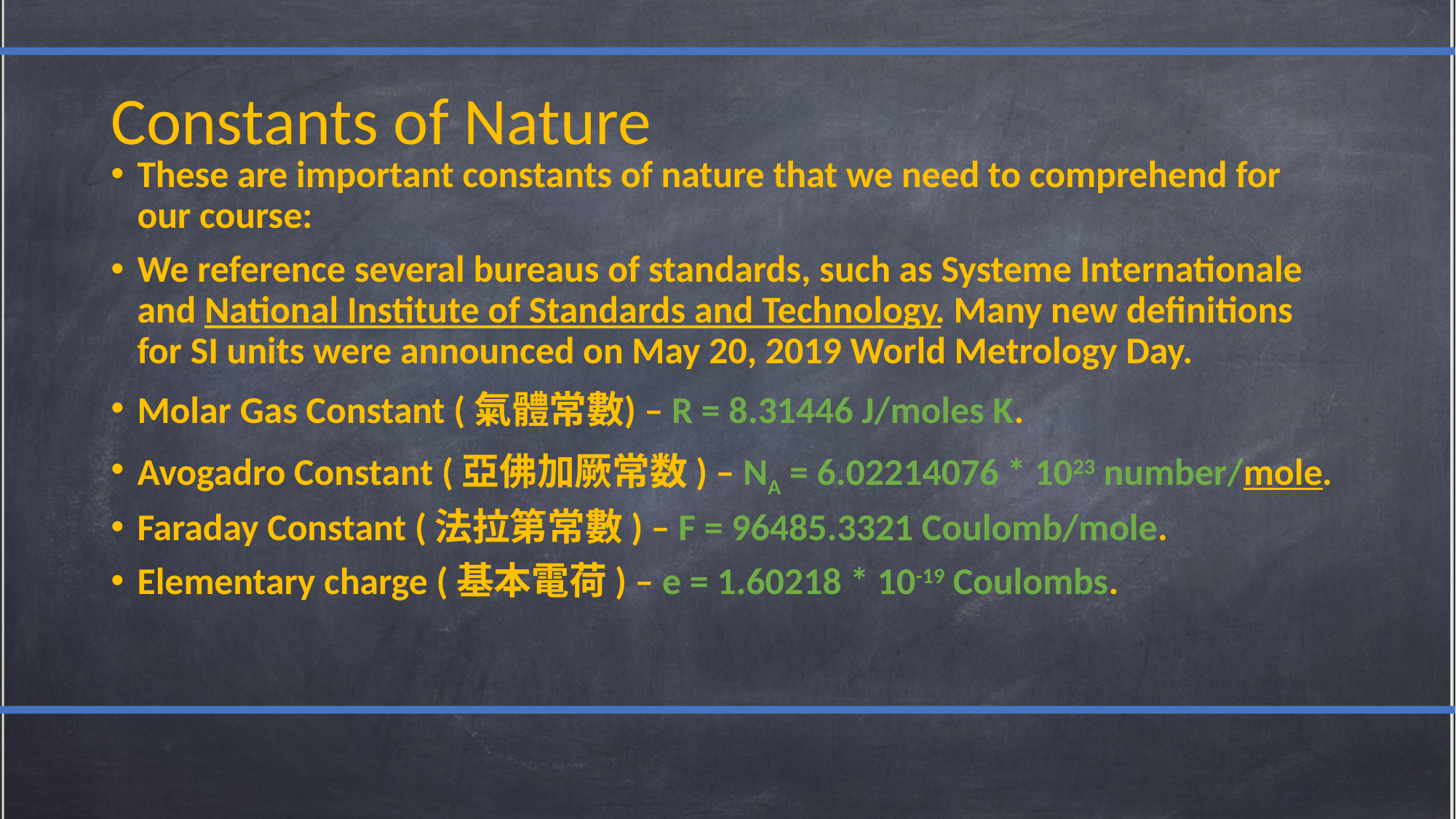

# Constants of Nature
These are important constants of nature that we need to comprehend for our course:
We reference several bureaus of standards, such as Systeme Internationale and National Institute of Standards and Technology. Many new definitions for SI units were announced on May 20, 2019 World Metrology Day.
Molar Gas Constant (氣體常數) – R = 8.31446 J/moles K.
Avogadro Constant (亞佛加厥常数) – NA = 6.02214076 * 1023 number/mole.
Faraday Constant (法拉第常數) – F = 96485.3321 Coulomb/mole.
Elementary charge (基本電荷) – e = 1.60218 * 10-19 Coulombs.